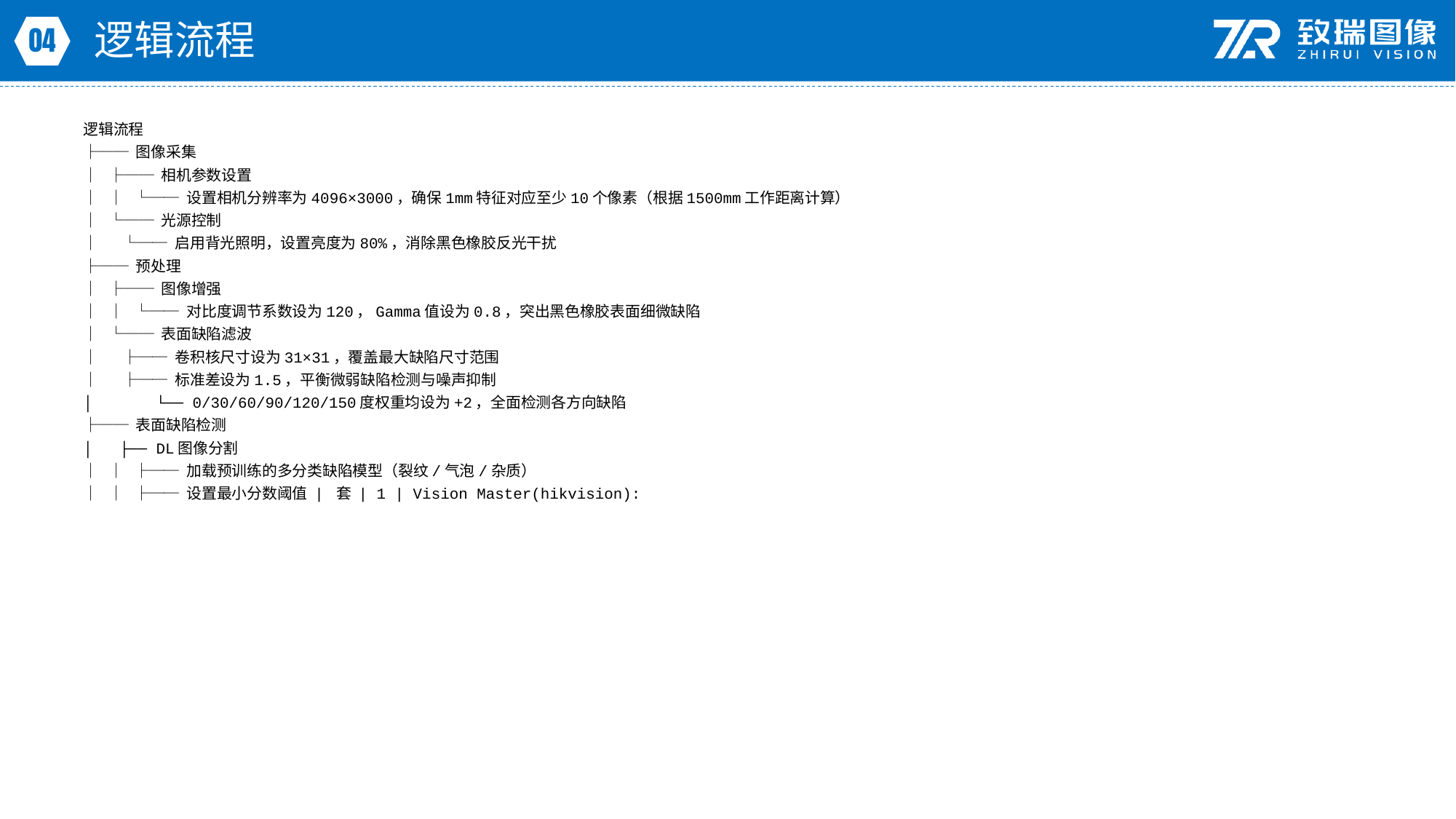

逻辑流程
04

逻辑流程
├── 图像采集
│   ├── 相机参数设置
│   │   └── 设置相机分辨率为4096×3000，确保1mm特征对应至少10个像素（根据1500mm工作距离计算）
│   └── 光源控制
│       └── 启用背光照明，设置亮度为80%，消除黑色橡胶反光干扰
├── 预处理
│   ├── 图像增强
│   │   └── 对比度调节系数设为120，Gamma值设为0.8，突出黑色橡胶表面细微缺陷
│   └── 表面缺陷滤波
│       ├── 卷积核尺寸设为31×31，覆盖最大缺陷尺寸范围
│       ├── 标准差设为1.5，平衡微弱缺陷检测与噪声抑制
│       └── 0/30/60/90/120/150度权重均设为+2，全面检测各方向缺陷
├── 表面缺陷检测
│   ├── DL图像分割
│   │   ├── 加载预训练的多分类缺陷模型（裂纹/气泡/杂质）
│   │   ├── 设置最小分数阈值 | 套 | 1 | Vision Master(hikvision):